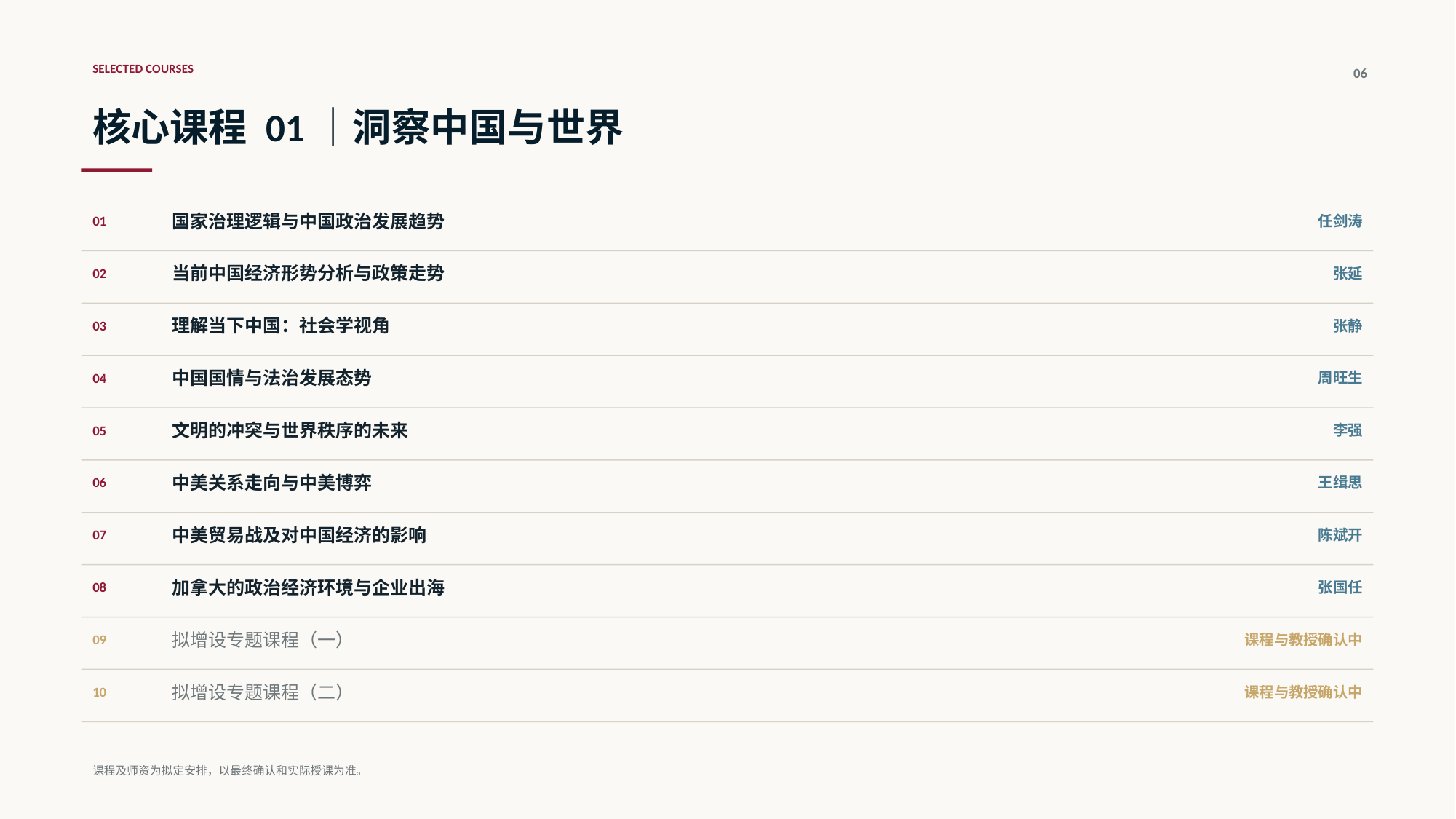

SELECTED COURSES
06
核心课程 01｜洞察中国与世界

01
国家治理逻辑与中国政治发展趋势
任剑涛
02
当前中国经济形势分析与政策走势
张延

03
理解当下中国：社会学视角
张静

04
中国国情与法治发展态势
周旺生

05
文明的冲突与世界秩序的未来
李强

06
中美关系走向与中美博弈
王缉思

07
中美贸易战及对中国经济的影响
陈斌开

08
加拿大的政治经济环境与企业出海
张国任

09
拟增设专题课程（一）
课程与教授确认中

10
拟增设专题课程（二）
课程与教授确认中

课程及师资为拟定安排，以最终确认和实际授课为准。